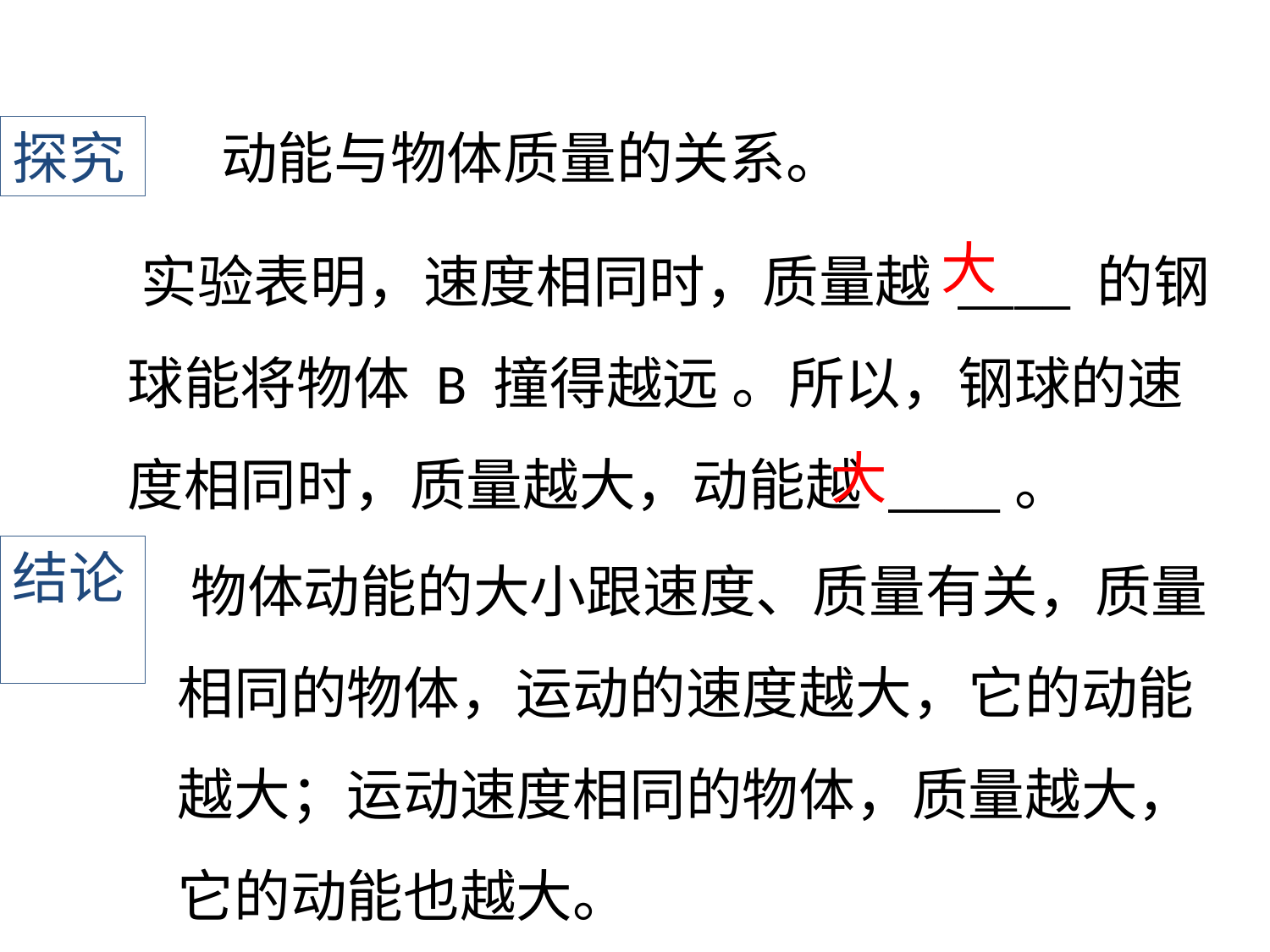

探究
﻿动能与物体质量的关系。
﻿实验表明，速度相同时，质量越 ____ 的钢球能将物体 B 撞得越远 。所以，钢球的速度相同时，质量越大，动能越 ____。
﻿大
﻿大
﻿物体动能的大小跟速度、质量有关，质量相同的物体，运动的速度越大，它的动能越大；运动速度相同的物体，质量越大，它的动能也越大。
结论